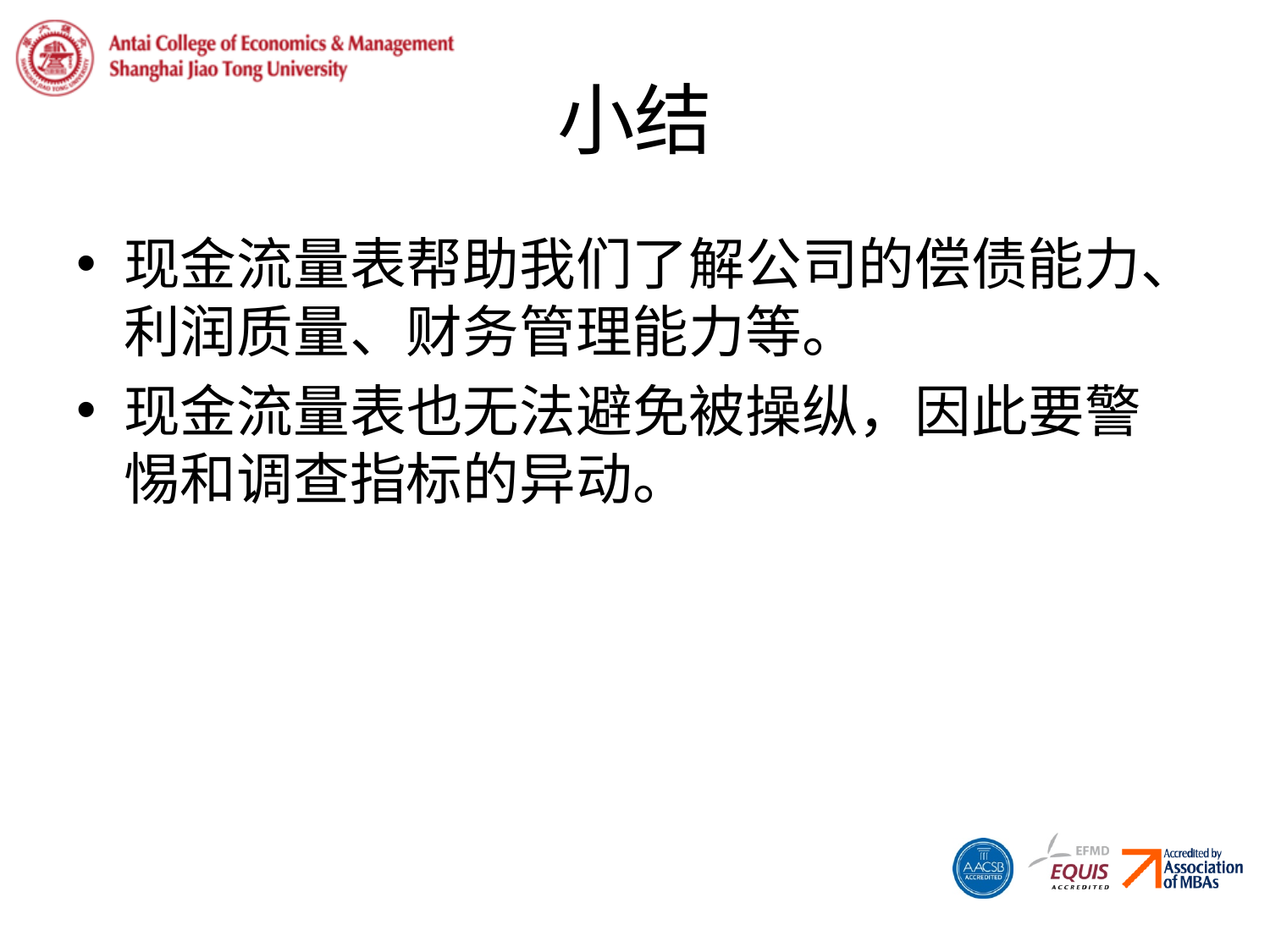

# 小结
现金流量表帮助我们了解公司的偿债能力、利润质量、财务管理能力等。
现金流量表也无法避免被操纵，因此要警惕和调查指标的异动。